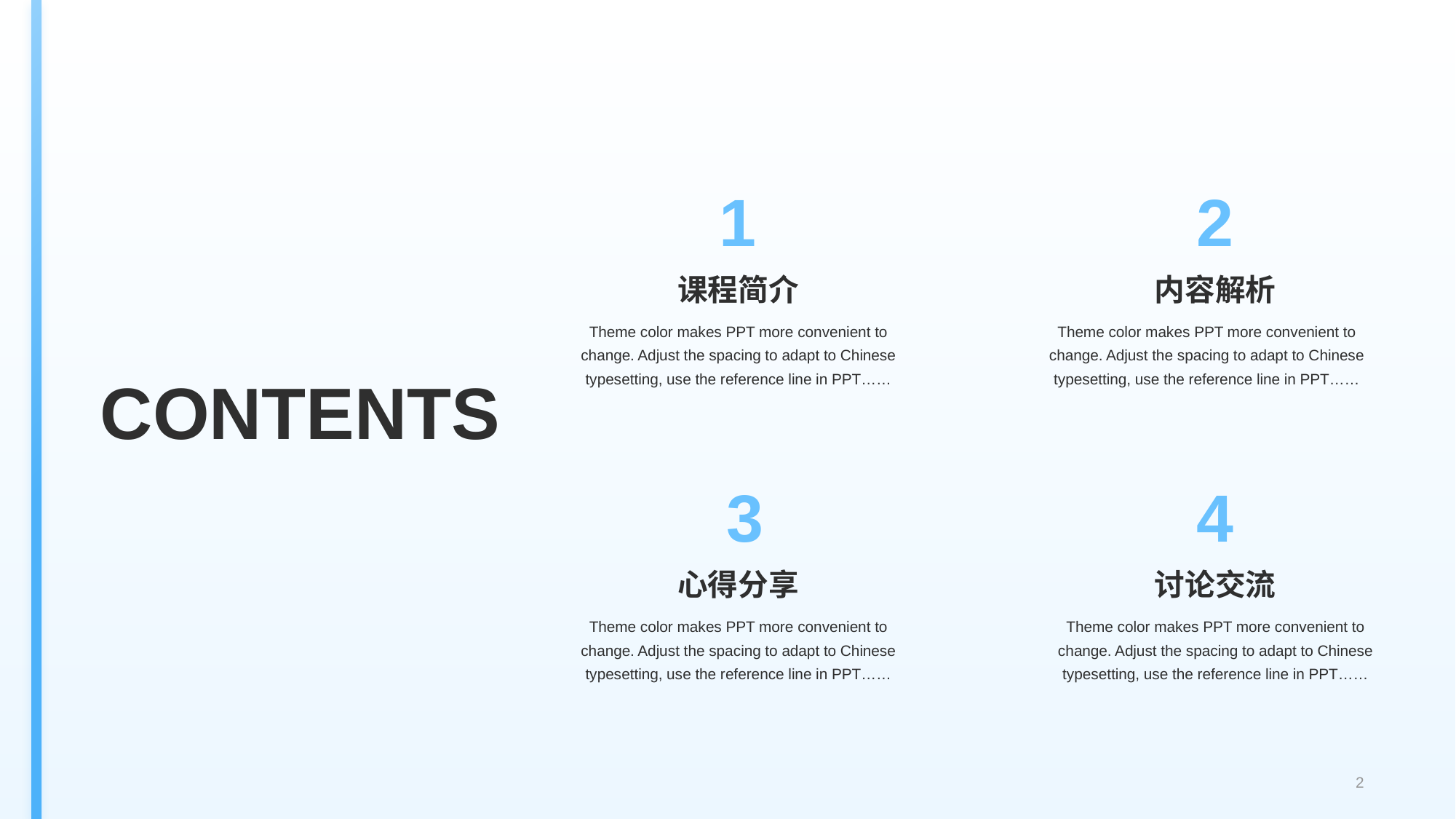

1
2
内容解析
课程简介
Theme color makes PPT more convenient to change. Adjust the spacing to adapt to Chinese typesetting, use the reference line in PPT……
Theme color makes PPT more convenient to change. Adjust the spacing to adapt to Chinese typesetting, use the reference line in PPT……
CONTENTS
3
4
心得分享
讨论交流
Theme color makes PPT more convenient to change. Adjust the spacing to adapt to Chinese typesetting, use the reference line in PPT……
Theme color makes PPT more convenient to change. Adjust the spacing to adapt to Chinese typesetting, use the reference line in PPT……
2